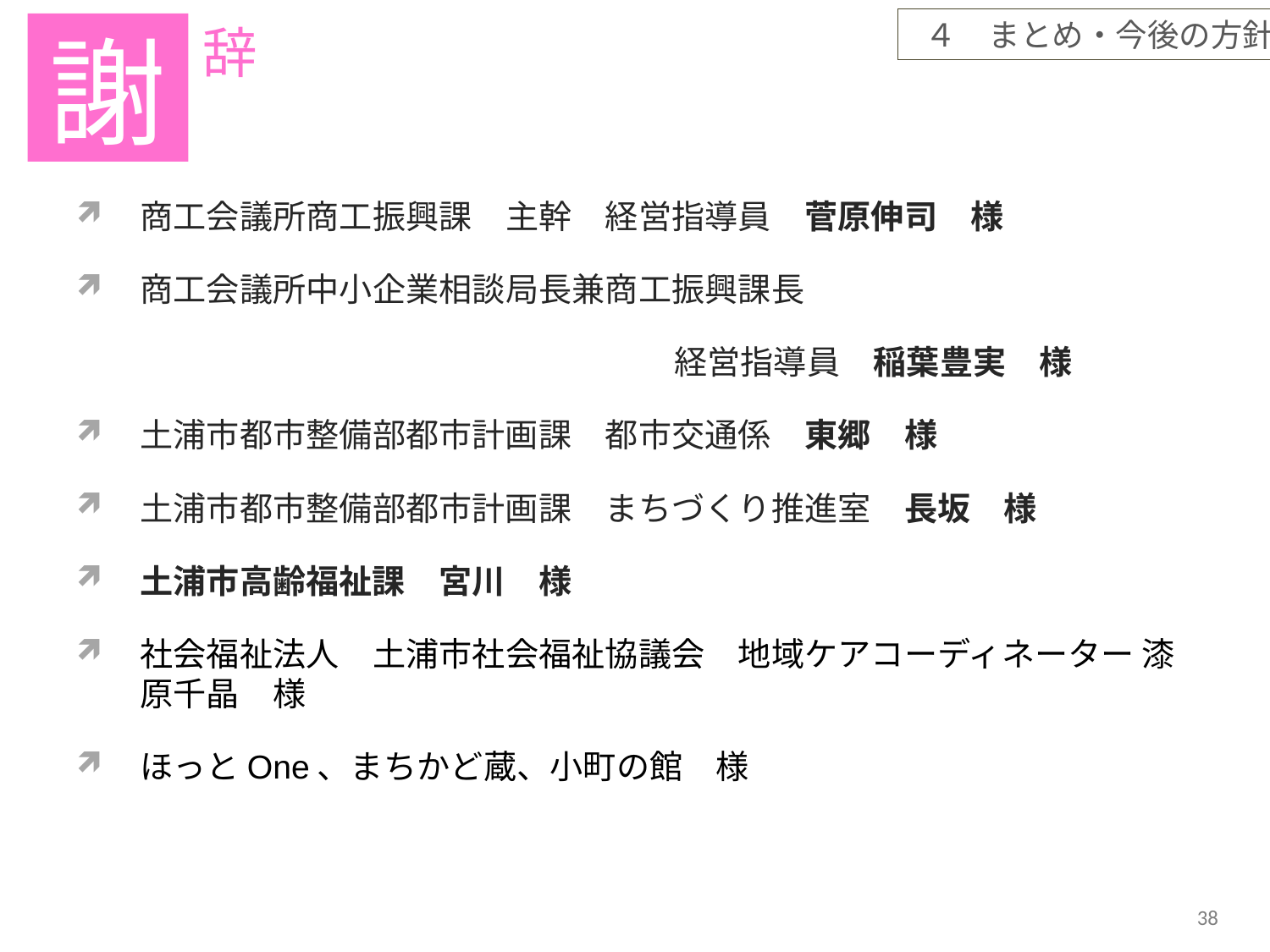

辞
謝辞
商工会議所商工振興課　主幹　経営指導員　菅原伸司　様
商工会議所中小企業相談局長兼商工振興課長
　　　　　　　　　　　　　　　　　　経営指導員　稲葉豊実　様
土浦市都市整備部都市計画課　都市交通係　東郷　様
土浦市都市整備部都市計画課　まちづくり推進室　長坂　様
土浦市高齢福祉課　宮川　様
社会福祉法人　土浦市社会福祉協議会　地域ケアコーディネーター 漆原千晶　様
ほっとOne、まちかど蔵、小町の館　様

38